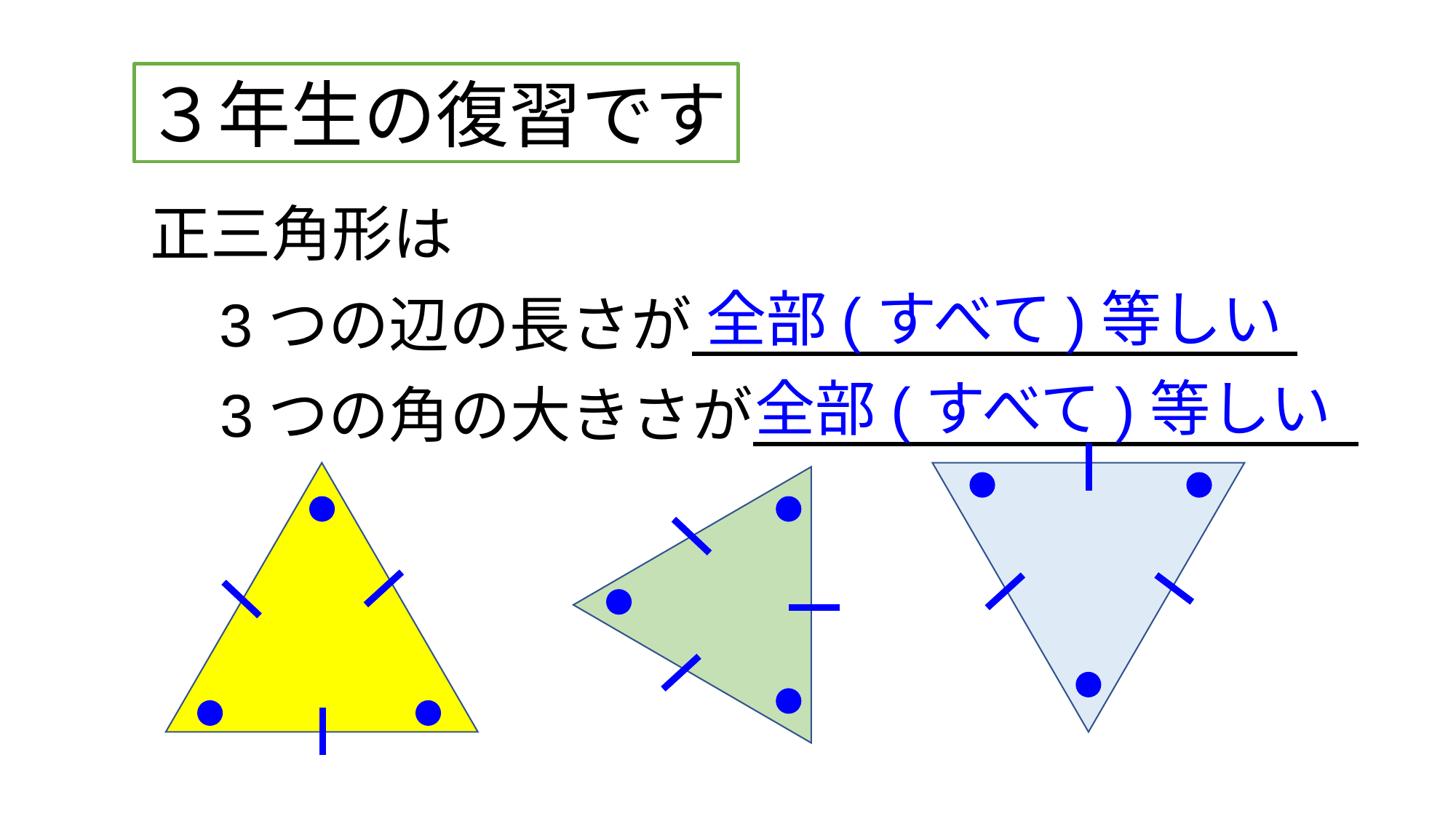

３年生の復習です
正三角形は
全部(すべて)等しい
3つの辺の長さが
全部(すべて)等しい
3つの角の大きさが